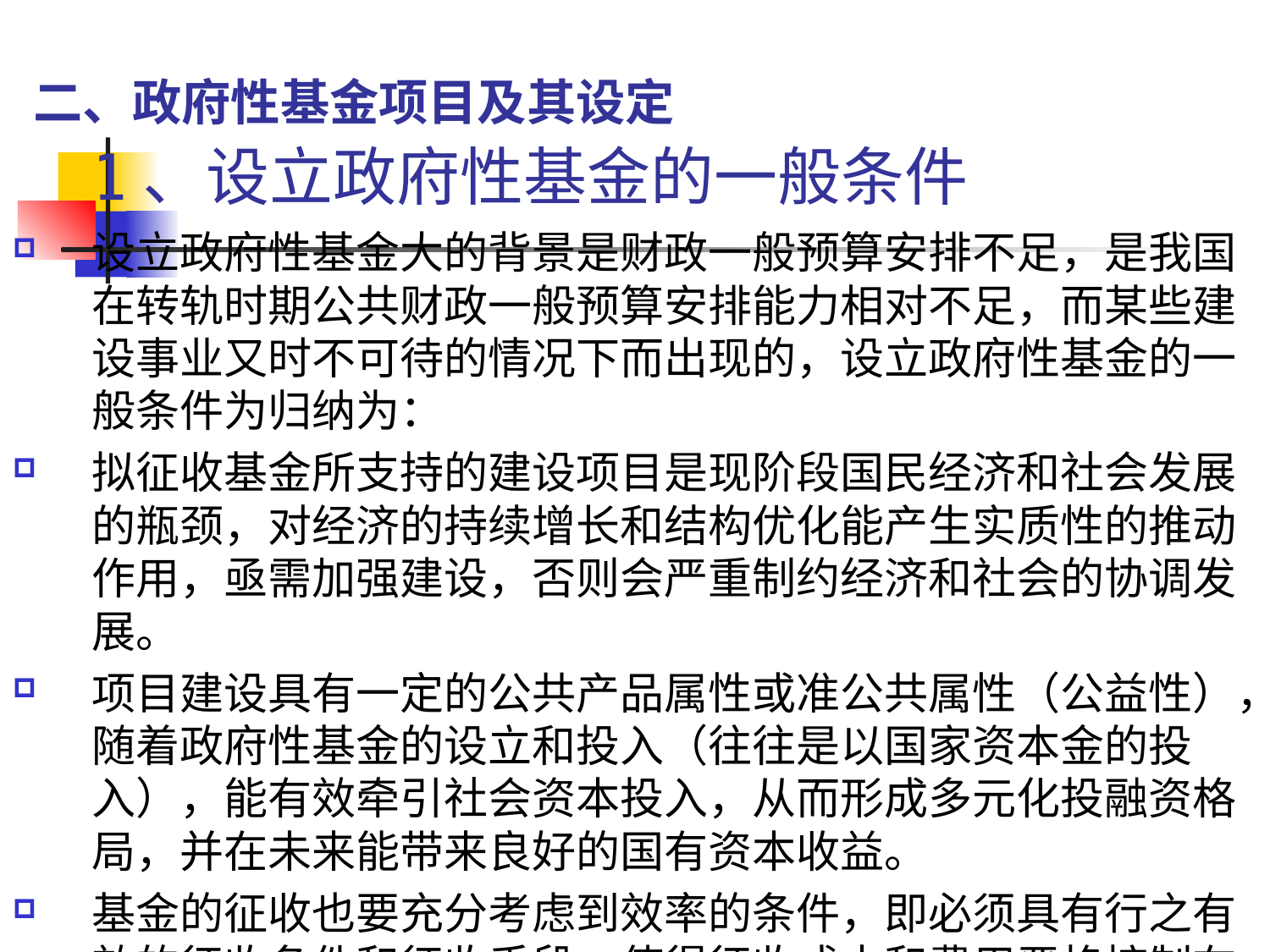

二、政府性基金项目及其设定
1、设立政府性基金的一般条件
设立政府性基金大的背景是财政一般预算安排不足，是我国在转轨时期公共财政一般预算安排能力相对不足，而某些建设事业又时不可待的情况下而出现的，设立政府性基金的一般条件为归纳为：
拟征收基金所支持的建设项目是现阶段国民经济和社会发展的瓶颈，对经济的持续增长和结构优化能产生实质性的推动作用，亟需加强建设，否则会严重制约经济和社会的协调发展。
项目建设具有一定的公共产品属性或准公共属性（公益性），随着政府性基金的设立和投入（往往是以国家资本金的投入），能有效牵引社会资本投入，从而形成多元化投融资格局，并在未来能带来良好的国有资本收益。
基金的征收也要充分考虑到效率的条件，即必须具有行之有效的征收条件和征收手段，使得征收成本和费用严格控制在一定的范围之内（如10％以内），严厉杜绝以基金养人、养机构的现象。